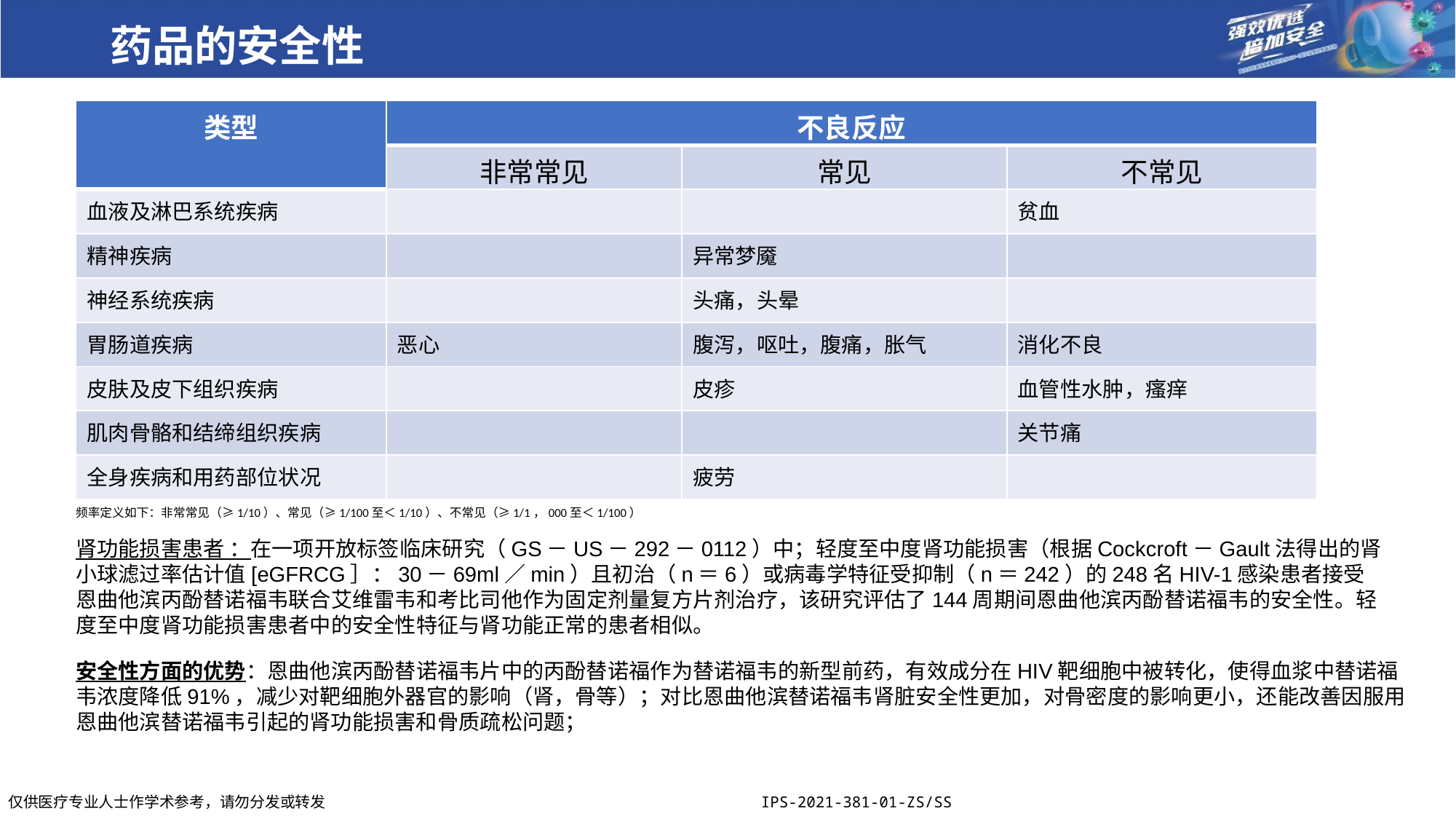

药品的安全性
| 类型 | 不良反应 |  |  |
| --- | --- | --- | --- |
|  | 非常常见 | 常见 | 不常见 |
| 血液及淋巴系统疾病 |  |  | 贫血 |
| 精神疾病 |  | 异常梦魇 |  |
| 神经系统疾病 |  | 头痛，头晕 |  |
| 胃肠道疾病 | 恶心 | 腹泻，呕吐，腹痛，胀气 | 消化不良 |
| 皮肤及皮下组织疾病 |  | 皮疹 | 血管性水肿，瘙痒 |
| 肌肉骨骼和结缔组织疾病 |  |  | 关节痛 |
| 全身疾病和用药部位状况 |  | 疲劳 |  |
频率定义如下：非常常见（≥1/10）、常见（≥1/100至＜1/10）、不常见（≥1/1，000至＜1/100）
肾功能损害患者 ：在一项开放标签临床研究（GS－US－292－0112）中；轻度至中度肾功能损害（根据Cockcroft－Gault法得出的肾小球滤过率估计值[eGFRCG］：30－69ml／min）且初治（n＝6）或病毒学特征受抑制（n＝242）的248名HIV-1感染患者接受恩曲他滨丙酚替诺福韦联合艾维雷韦和考比司他作为固定剂量复方片剂治疗，该研究评估了144周期间恩曲他滨丙酚替诺福韦的安全性。轻度至中度肾功能损害患者中的安全性特征与肾功能正常的患者相似。
安全性方面的优势：恩曲他滨丙酚替诺福韦片中的丙酚替诺福作为替诺福韦的新型前药，有效成分在HIV靶细胞中被转化，使得血浆中替诺福韦浓度降低91%，减少对靶细胞外器官的影响（肾，骨等）；对比恩曲他滨替诺福韦肾脏安全性更加，对骨密度的影响更小，还能改善因服用恩曲他滨替诺福韦引起的肾功能损害和骨质疏松问题；